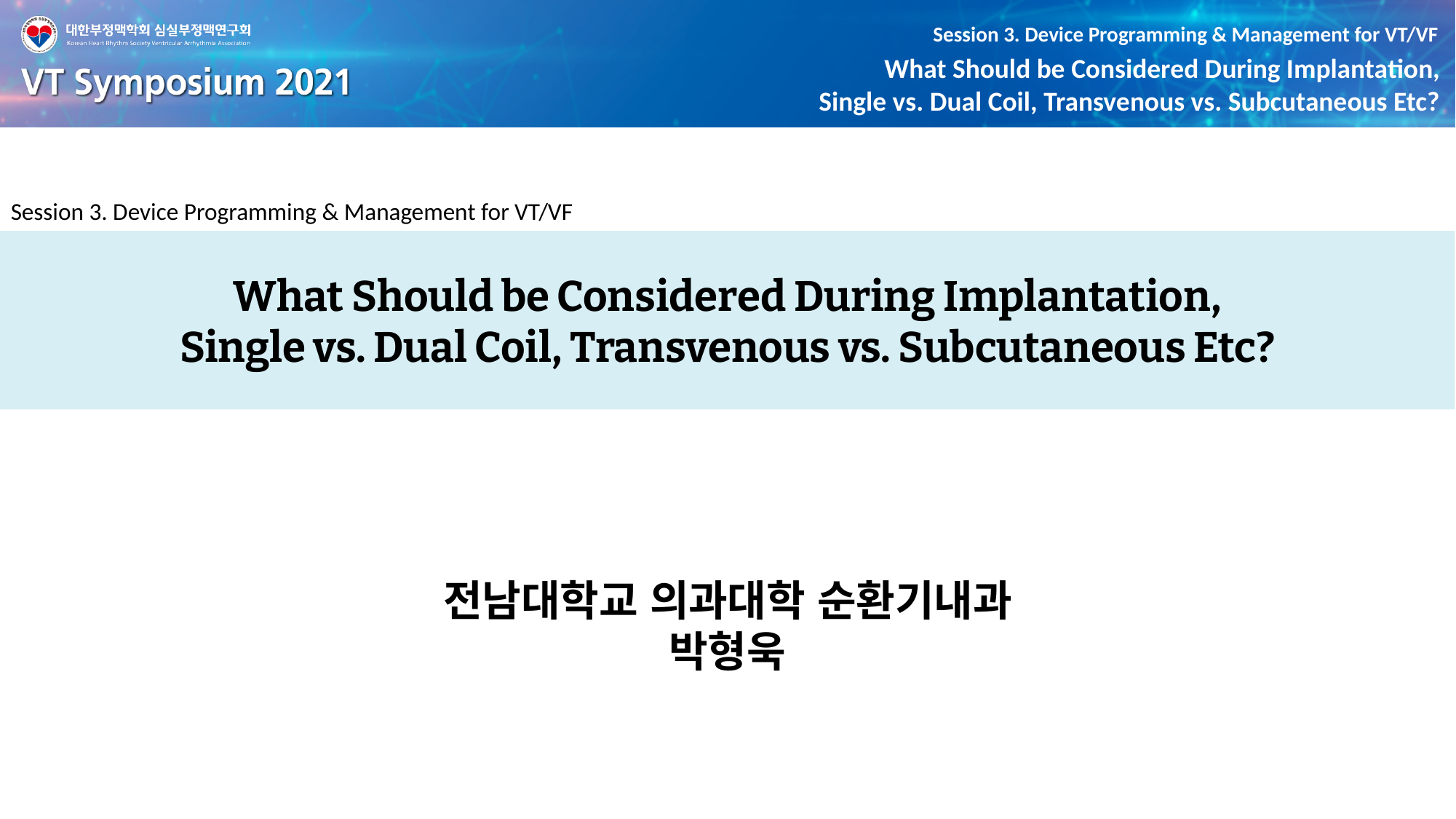

Session 3. Device Programming & Management for VT/VF

What Should be Considered During Implantation,
Single vs. Dual Coil, Transvenous vs. Subcutaneous Etc?
전남대학교 의과대학 순환기내과
박형욱